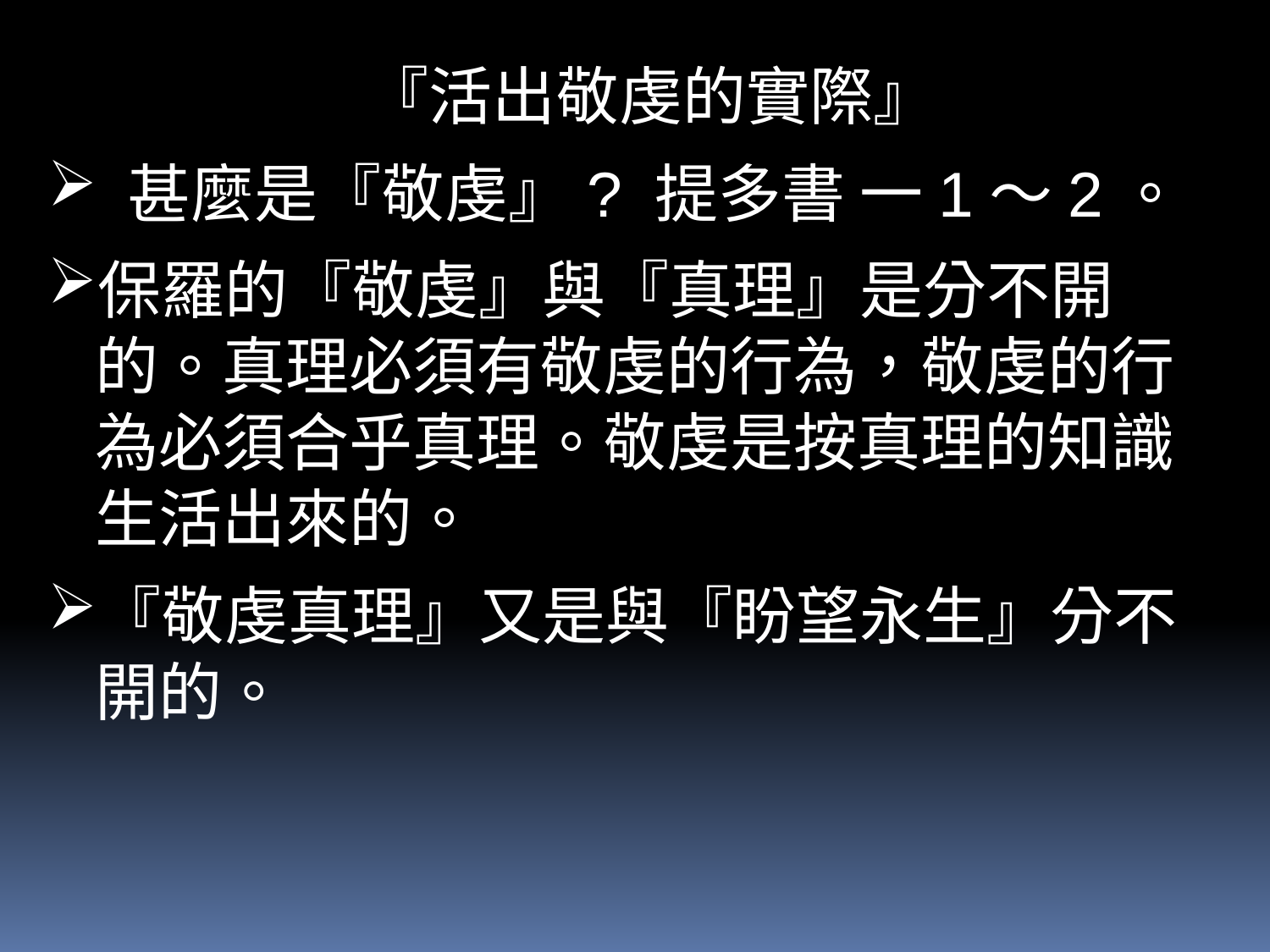

『活出敬虔的實際』
 甚麼是『敬虔』? 提多書 一1～2。
保羅的『敬虔』與『真理』是分不開的。真理必須有敬虔的行為，敬虔的行為必須合乎真理。敬虔是按真理的知識生活出來的。
『敬虔真理』又是與『盼望永生』分不開的。